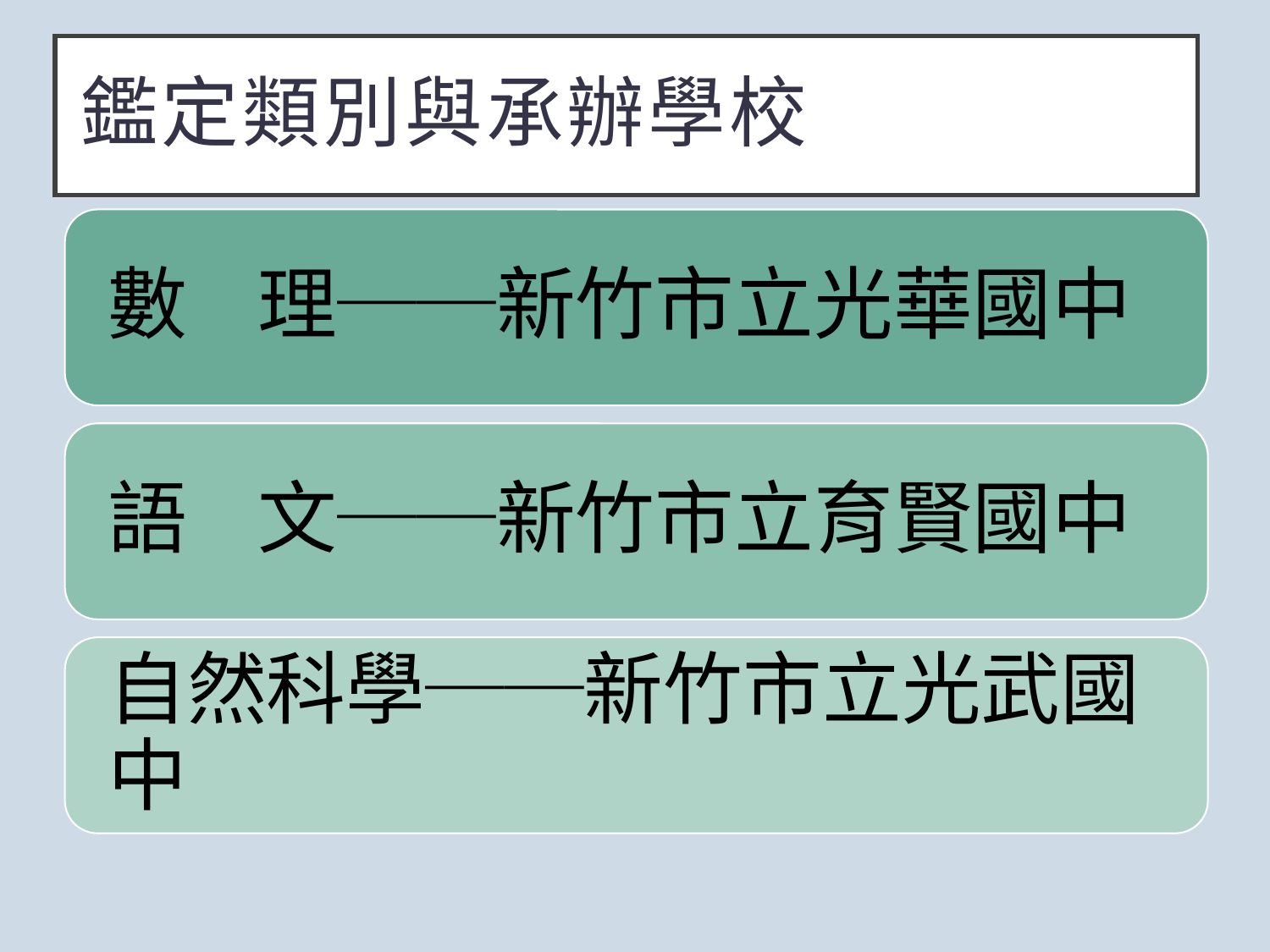

# 鑑定類別與承辦學校
數    理──新竹市立光華國中
語    文──新竹市立育賢國中
自然科學──新竹市立光武國中